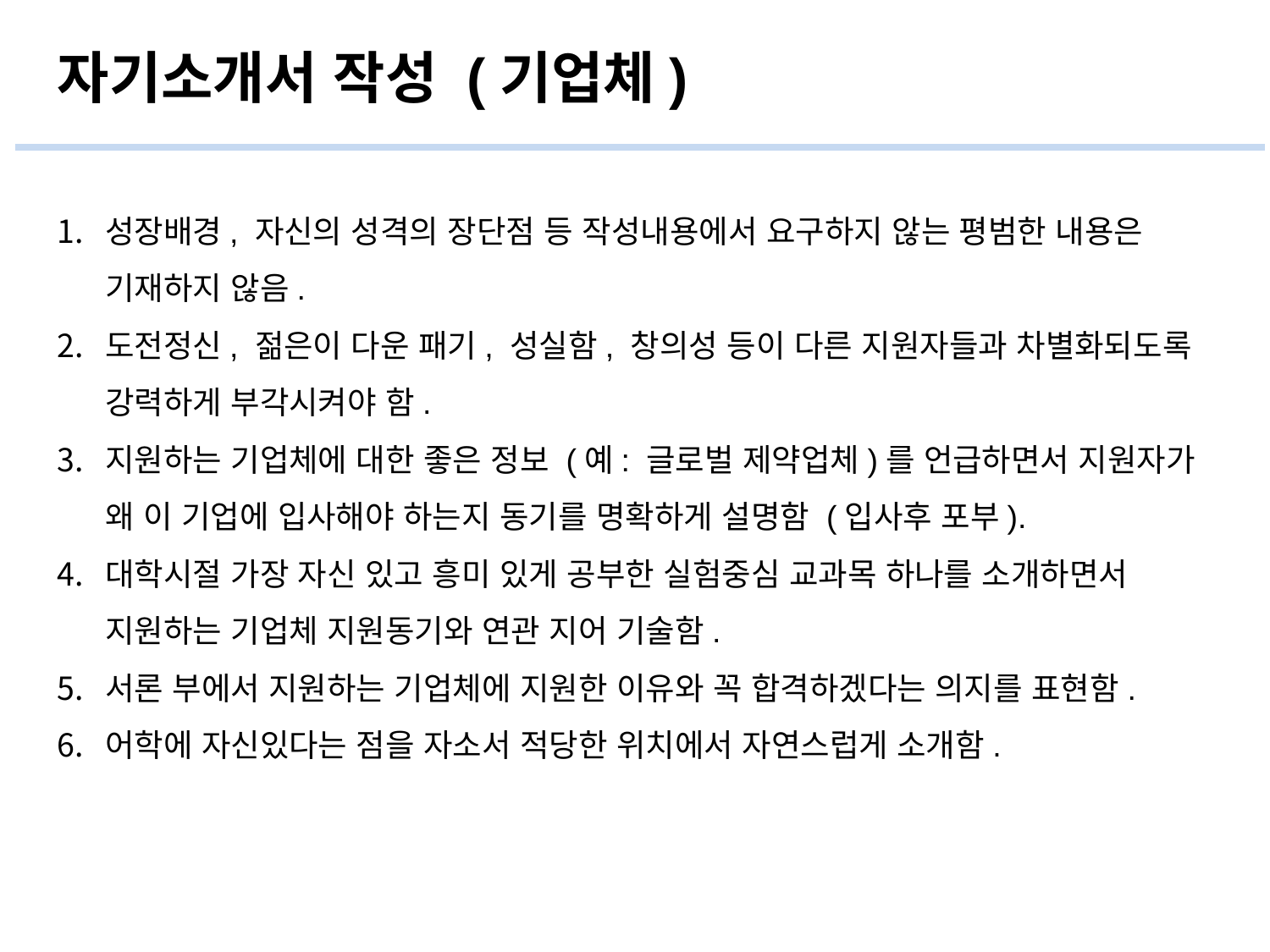

자기소개서 작성 (기업체)
성장배경, 자신의 성격의 장단점 등 작성내용에서 요구하지 않는 평범한 내용은 기재하지 않음.
도전정신, 젊은이 다운 패기, 성실함, 창의성 등이 다른 지원자들과 차별화되도록 강력하게 부각시켜야 함.
지원하는 기업체에 대한 좋은 정보 (예: 글로벌 제약업체)를 언급하면서 지원자가 왜 이 기업에 입사해야 하는지 동기를 명확하게 설명함 (입사후 포부).
대학시절 가장 자신 있고 흥미 있게 공부한 실험중심 교과목 하나를 소개하면서 지원하는 기업체 지원동기와 연관 지어 기술함.
서론 부에서 지원하는 기업체에 지원한 이유와 꼭 합격하겠다는 의지를 표현함.
어학에 자신있다는 점을 자소서 적당한 위치에서 자연스럽게 소개함.